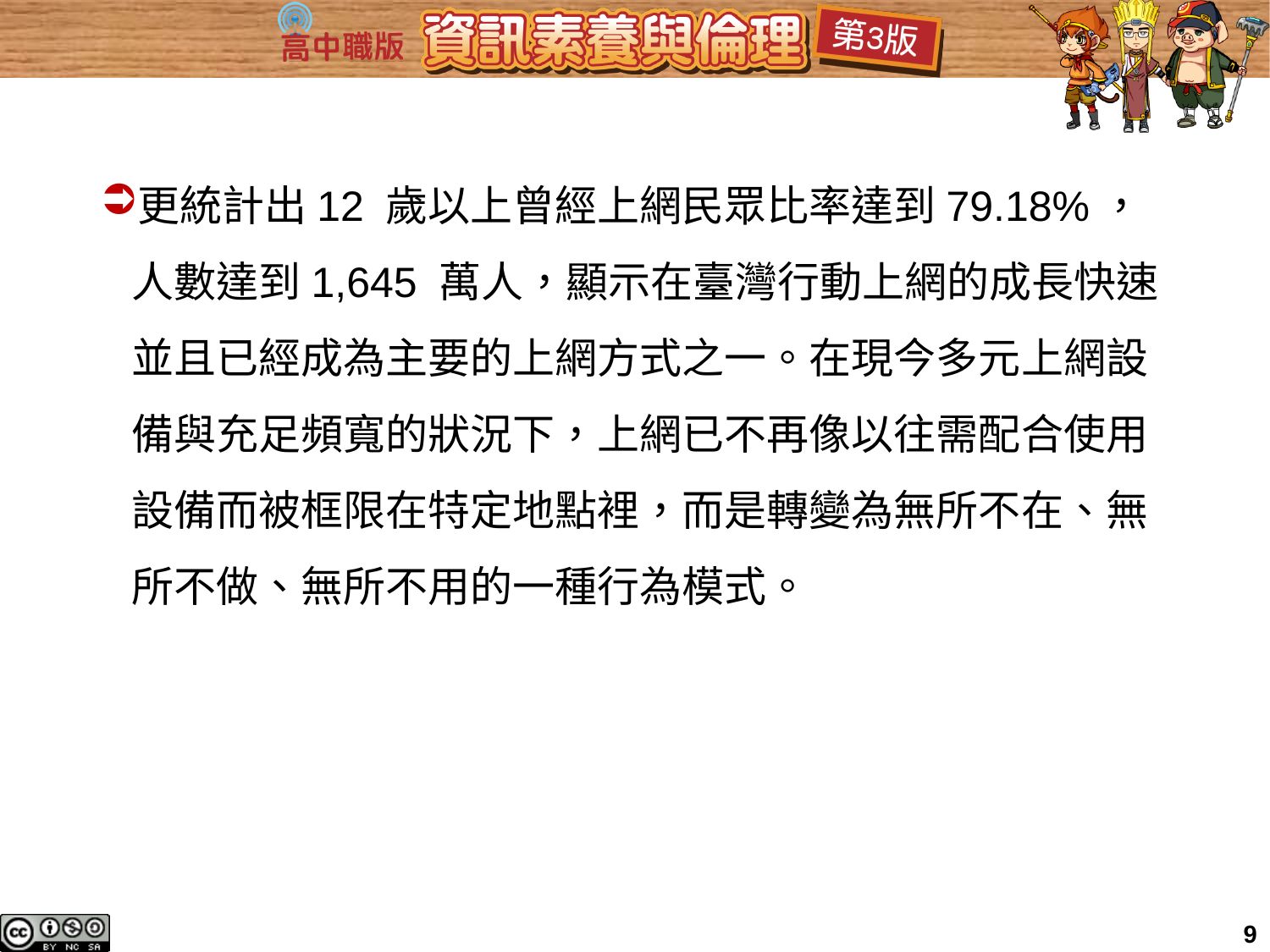

更統計出12 歲以上曾經上網民眾比率達到79.18%，人數達到1,645 萬人，顯示在臺灣行動上網的成長快速並且已經成為主要的上網方式之一。在現今多元上網設備與充足頻寬的狀況下，上網已不再像以往需配合使用設備而被框限在特定地點裡，而是轉變為無所不在、無所不做、無所不用的一種行為模式。

9